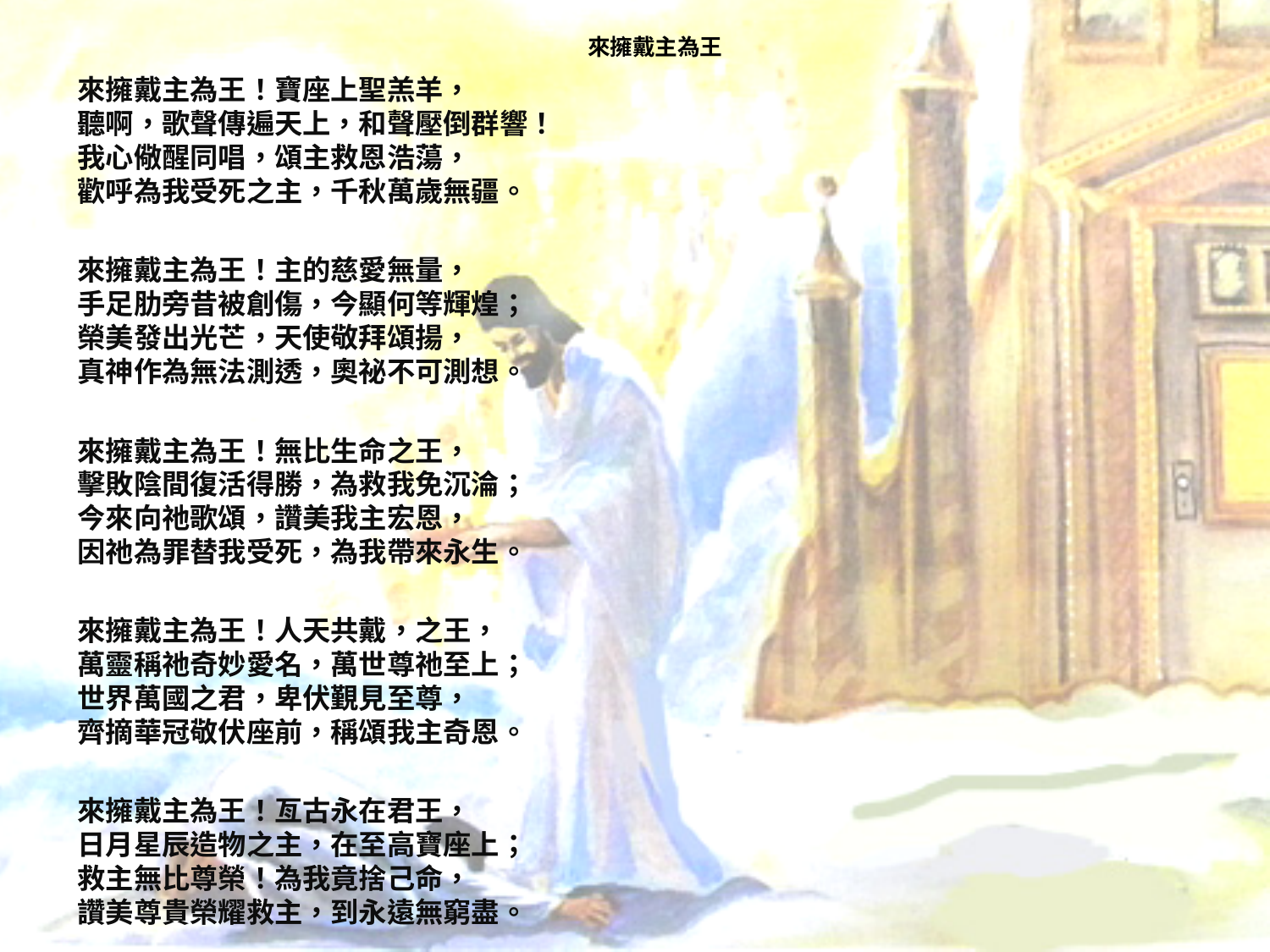

# 來擁戴主為王
來擁戴主為王！寶座上聖羔羊，
聽啊，歌聲傳遍天上，和聲壓倒群響！
我心儆醒同唱，頌主救恩浩蕩，
歡呼為我受死之主，千秋萬歲無疆。

來擁戴主為王！主的慈愛無量，
手足肋旁昔被創傷，今顯何等輝煌；
榮美發出光芒，天使敬拜頌揚，
真神作為無法測透，奧祕不可測想。

來擁戴主為王！無比生命之王，
擊敗陰間復活得勝，為救我免沉淪；
今來向祂歌頌，讚美我主宏恩，
因祂為罪替我受死，為我帶來永生。

來擁戴主為王！人天共戴，之王，
萬靈稱祂奇妙愛名，萬世尊祂至上；
世界萬國之君，卑伏覲見至尊，
齊摘華冠敬伏座前，稱頌我主奇恩。

來擁戴主為王！亙古永在君王，
日月星辰造物之主，在至高寶座上；
救主無比尊榮！為我竟捨己命，
讚美尊貴榮耀救主，到永遠無窮盡。